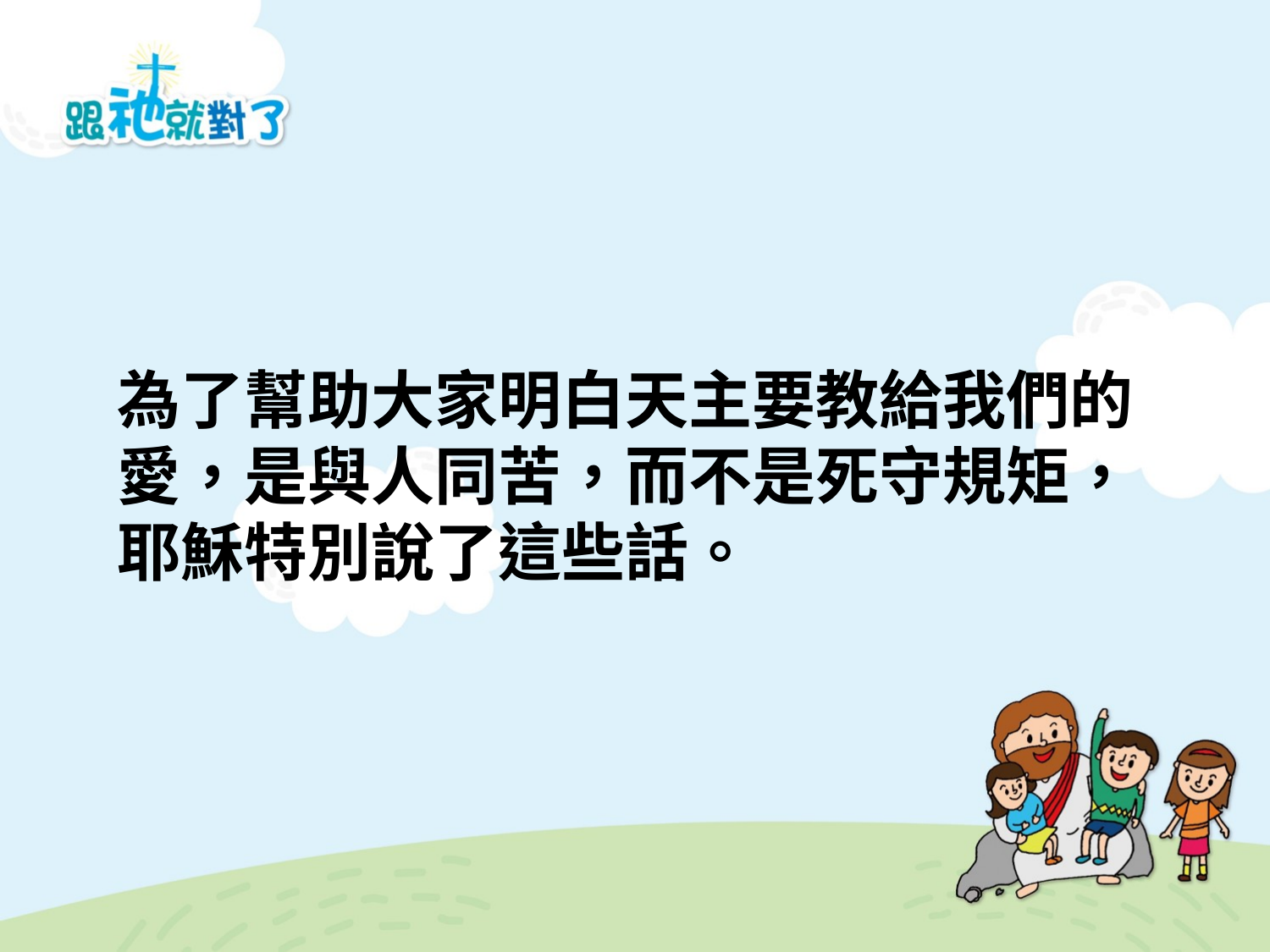

為了幫助大家明白天主要教給我們的愛，是與人同苦，而不是死守規矩，耶穌特別說了這些話。